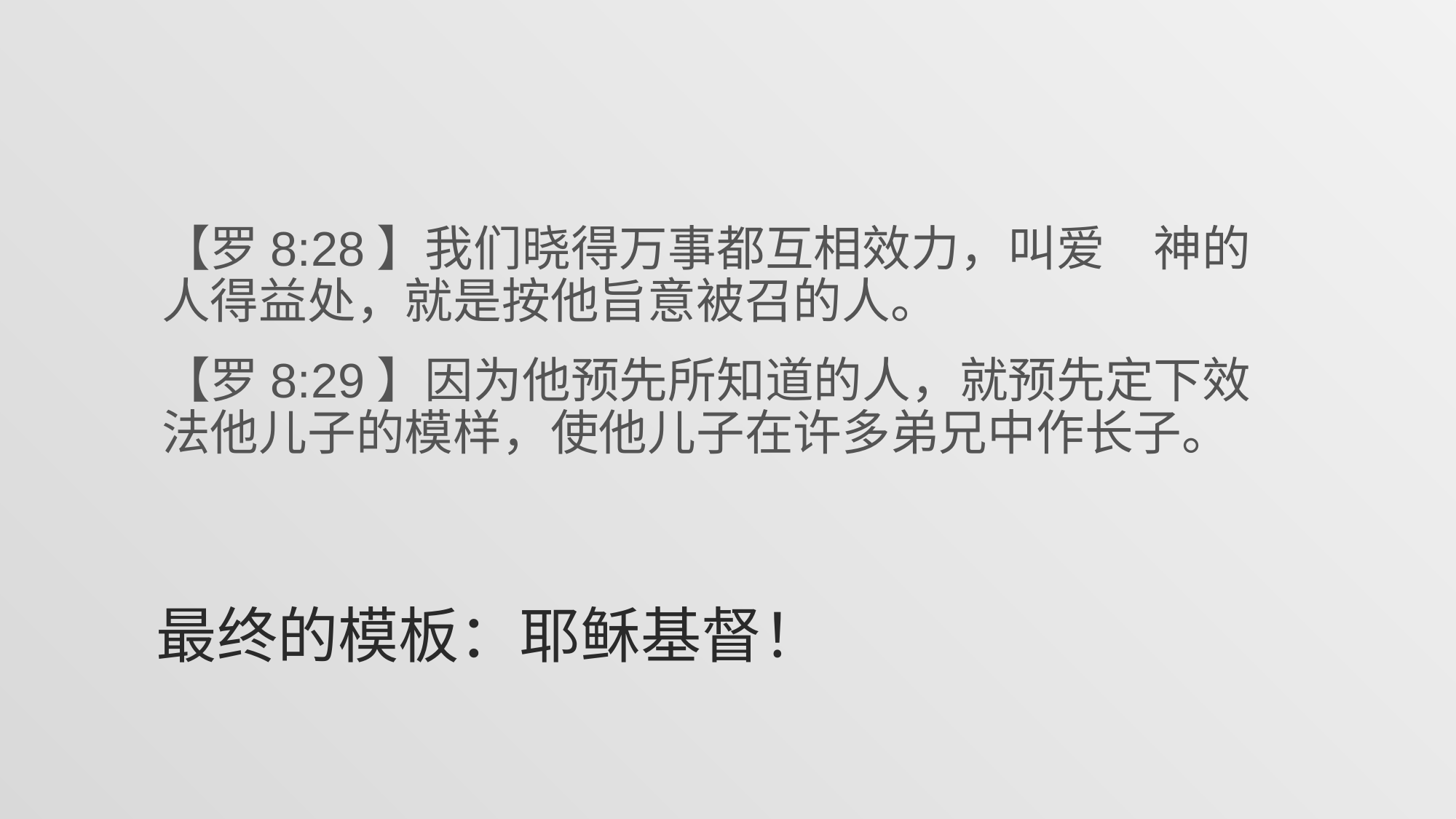

#
【罗8:28】我们晓得万事都互相效力，叫爱　神的人得益处，就是按他旨意被召的人。
【罗8:29】因为他预先所知道的人，就预先定下效法他儿子的模样，使他儿子在许多弟兄中作长子。
最终的模板：耶稣基督！